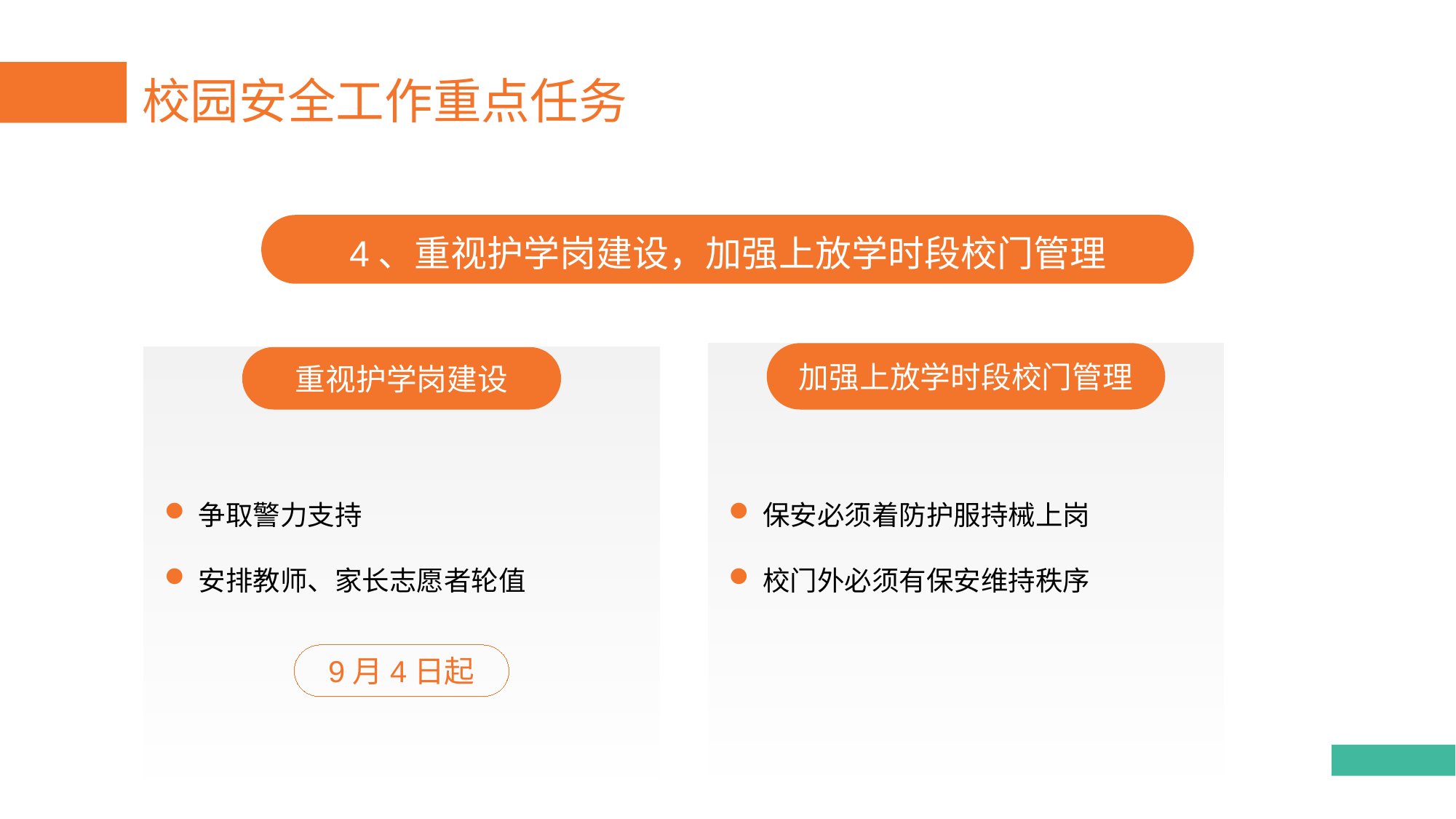

校园安全工作重点任务
4、重视护学岗建设，加强上放学时段校门管理

加强上放学时段校门管理
保安必须着防护服持械上岗
校门外必须有保安维持秩序

重视护学岗建设
争取警力支持
安排教师、家长志愿者轮值
9月4日起